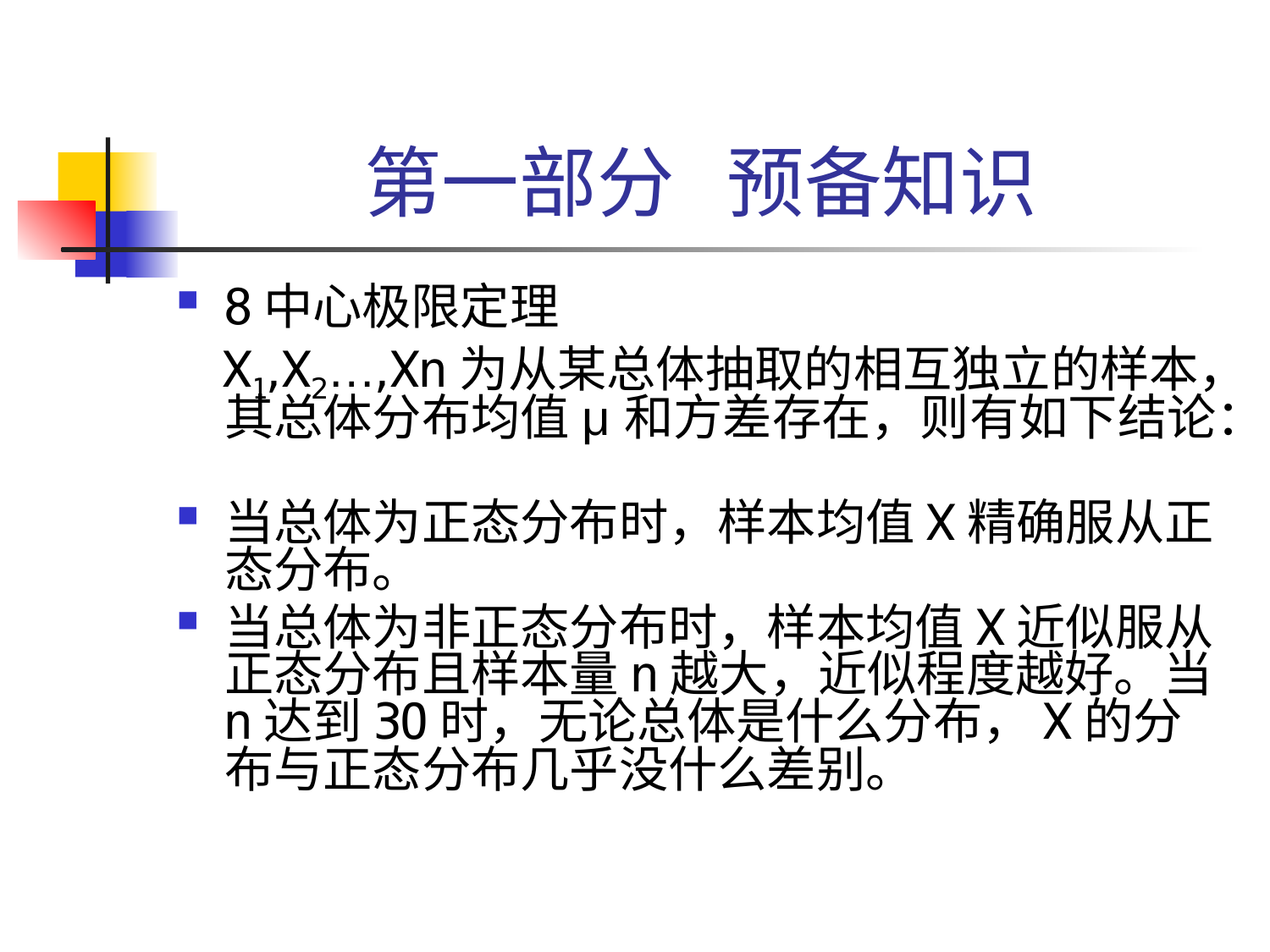

# 第一部分   预备知识
8中心极限定理
   X1,X2…,Xn为从某总体抽取的相互独立的样本，其总体分布均值μ和方差存在，则有如下结论：
当总体为正态分布时，样本均值X精确服从正态分布。
当总体为非正态分布时，样本均值X近似服从正态分布且样本量n越大，近似程度越好。当n达到30时，无论总体是什么分布，X的分布与正态分布几乎没什么差别。